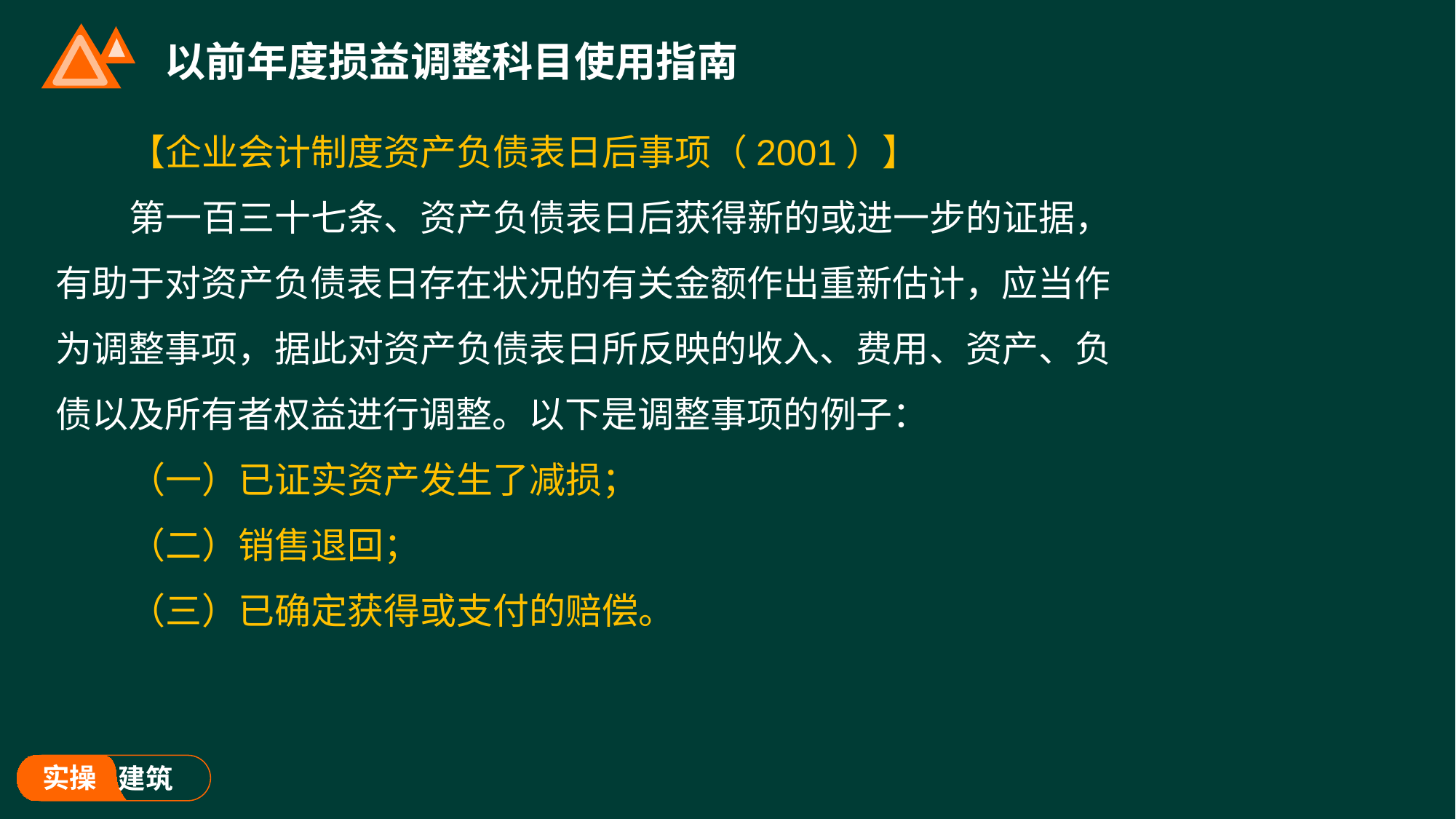

# 以前年度损益调整科目使用指南
【企业会计制度资产负债表日后事项（2001）】
第一百三十七条、资产负债表日后获得新的或进一步的证据，有助于对资产负债表日存在状况的有关金额作出重新估计，应当作为调整事项，据此对资产负债表日所反映的收入、费用、资产、负债以及所有者权益进行调整。以下是调整事项的例子：
（一）已证实资产发生了减损；
（二）销售退回；
（三）已确定获得或支付的赔偿。